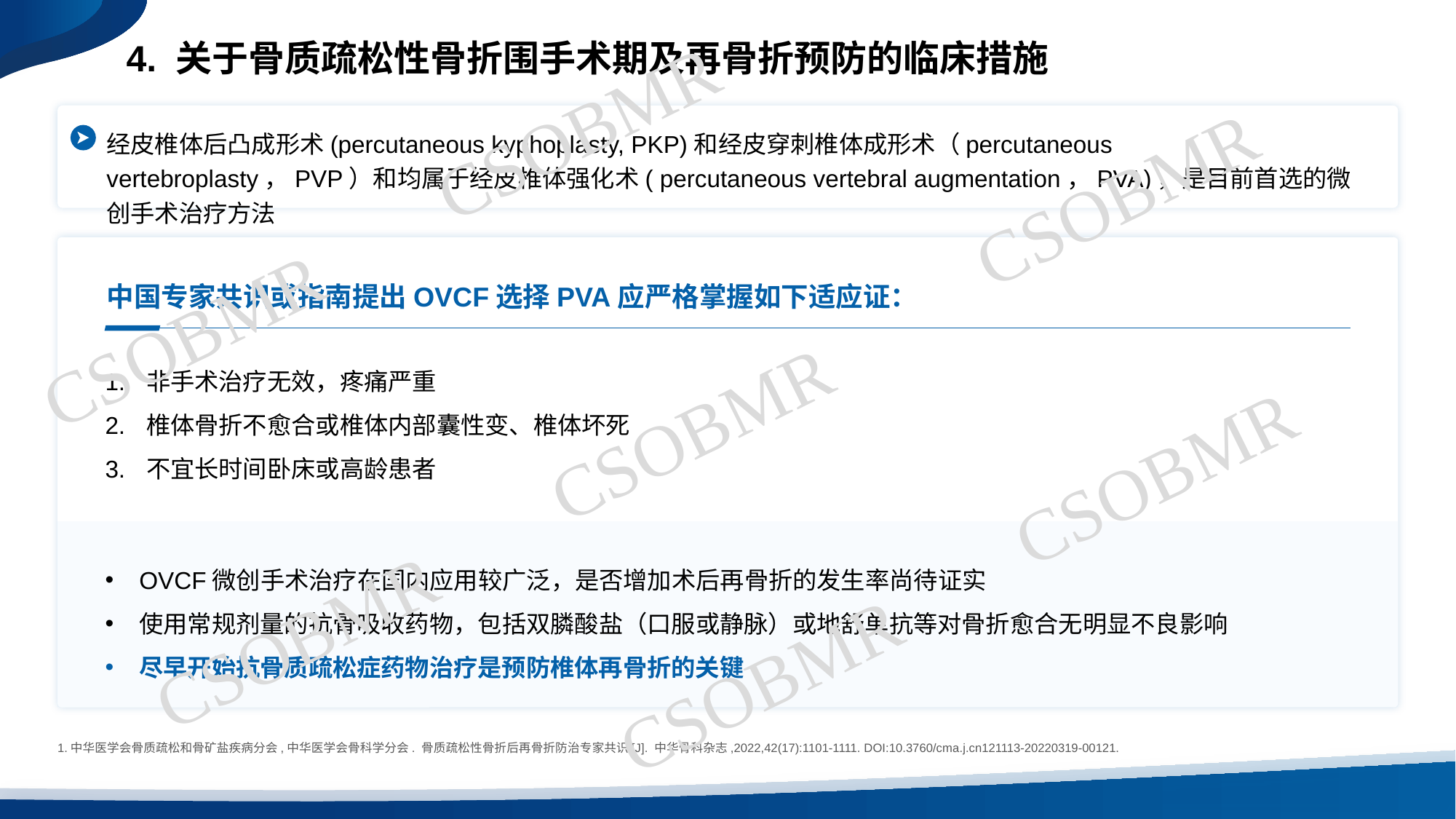

4. 关于骨质疏松性骨折围手术期及再骨折预防的临床措施
CSOBMR

经皮椎体后凸成形术(percutaneous kyphoplasty, PKP)和经皮穿刺椎体成形术（percutaneous vertebroplasty，PVP）和均属于经皮椎体强化术( percutaneous vertebral augmentation，PVA)，是目前首选的微创手术治疗方法

CSOBMR

中国专家共识或指南提出OVCF选择PVA应严格掌握如下适应证：

非手术治疗无效，疼痛严重
椎体骨折不愈合或椎体内部囊性变、椎体坏死
不宜长时间卧床或高龄患者
CSOBMR
CSOBMR
CSOBMR

OVCF微创手术治疗在国内应用较广泛，是否增加术后再骨折的发生率尚待证实
使用常规剂量的抗骨吸收药物，包括双膦酸盐（口服或静脉）或地舒单抗等对骨折愈合无明显不良影响
尽早开始抗骨质疏松症药物治疗是预防椎体再骨折的关键
CSOBMR
CSOBMR
中华医学会骨质疏松和骨矿盐疾病分会,中华医学会骨科学分会. 骨质疏松性骨折后再骨折防治专家共识[J]. 中华骨科杂志,2022,42(17):1101-1111. DOI:10.3760/cma.j.cn121113-20220319-00121.